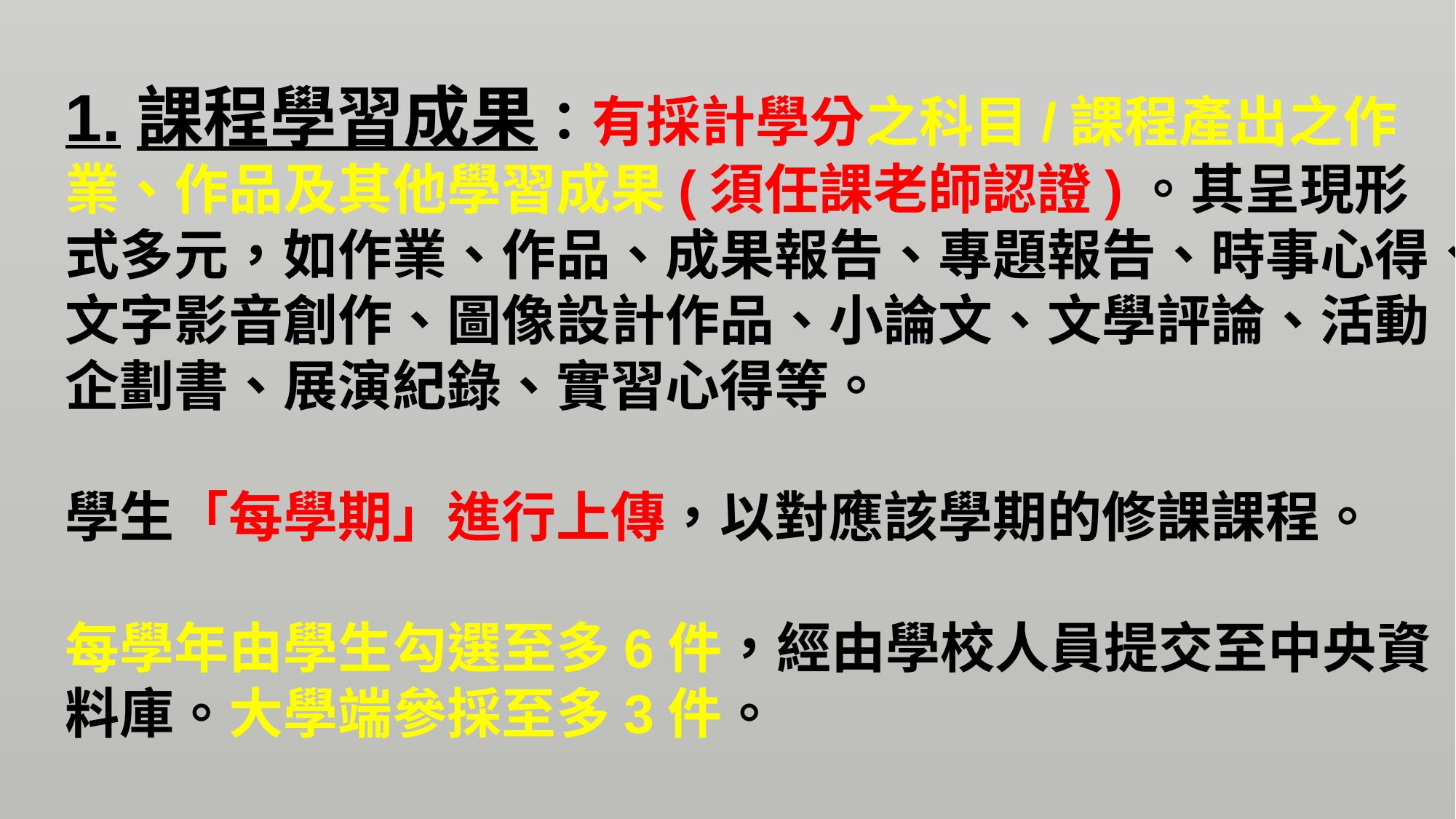

1.課程學習成果：有採計學分之科目/課程產出之作業、作品及其他學習成果(須任課老師認證)。其呈現形式多元，如作業、作品、成果報告、專題報告、時事心得、文字影音創作、圖像設計作品、小論文、文學評論、活動企劃書、展演紀錄、實習心得等。

學生「每學期」進行上傳，以對應該學期的修課課程。
每學年由學生勾選至多6件，經由學校人員提交至中央資料庫。大學端參採至多3件。